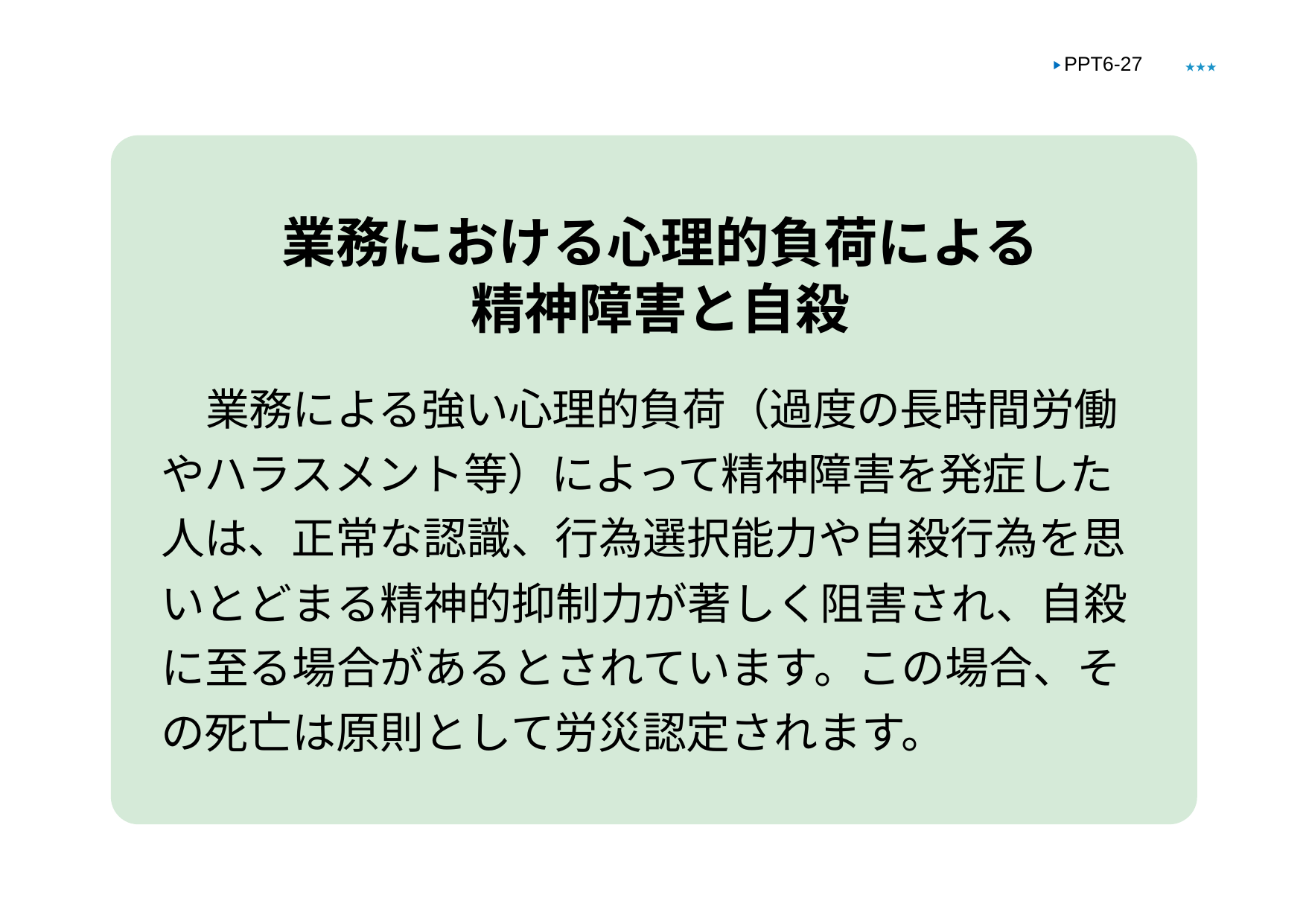

★★★
▶ PPT6-27

業務における心理的負荷による
精神障害と自殺
　業務による強い心理的負荷（過度の長時間労働やハラスメント等）によって精神障害を発症した人は、正常な認識、行為選択能力や自殺行為を思いとどまる精神的抑制力が著しく阻害され、自殺に至る場合があるとされています。この場合、その死亡は原則として労災認定されます。